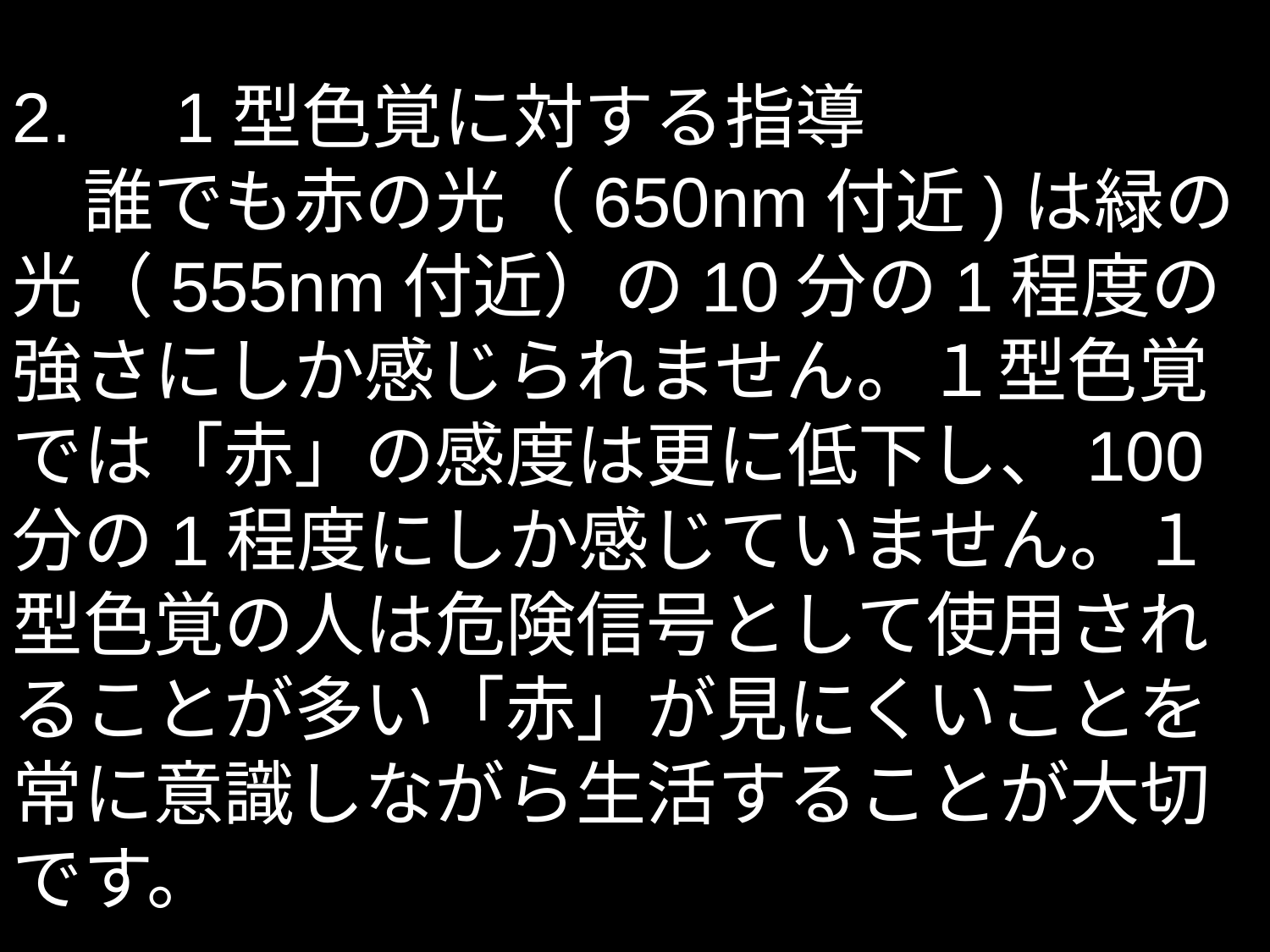

2.　1型色覚に対する指導
　誰でも赤の光（650nm付近)は緑の光（555nm付近）の10分の1程度の強さにしか感じられません。１型色覚では「赤」の感度は更に低下し、100分の1程度にしか感じていません。１型色覚の人は危険信号として使用されることが多い「赤」が見にくいことを常に意識しながら生活することが大切です。